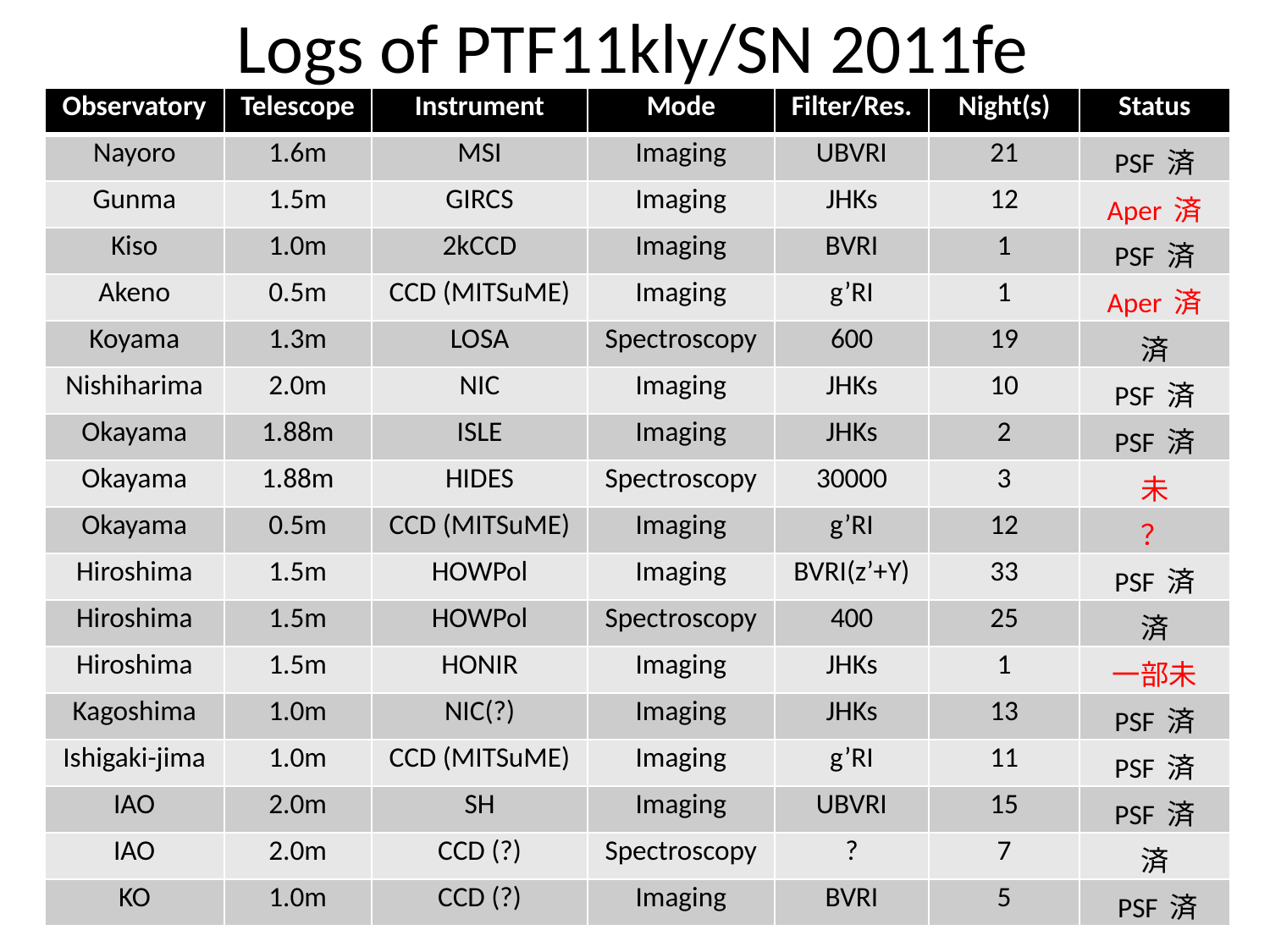

Logs of PTF11kly/SN 2011fe
| Observatory | Telescope | Instrument | Mode | Filter/Res. | Night(s) | Status |
| --- | --- | --- | --- | --- | --- | --- |
| Nayoro | 1.6m | MSI | Imaging | UBVRI | 21 | PSF 済 |
| Gunma | 1.5m | GIRCS | Imaging | JHKs | 12 | Aper 済 |
| Kiso | 1.0m | 2kCCD | Imaging | BVRI | 1 | PSF 済 |
| Akeno | 0.5m | CCD (MITSuME) | Imaging | g’RI | 1 | Aper 済 |
| Koyama | 1.3m | LOSA | Spectroscopy | 600 | 19 | 済 |
| Nishiharima | 2.0m | NIC | Imaging | JHKs | 10 | PSF 済 |
| Okayama | 1.88m | ISLE | Imaging | JHKs | 2 | PSF 済 |
| Okayama | 1.88m | HIDES | Spectroscopy | 30000 | 3 | 未 |
| Okayama | 0.5m | CCD (MITSuME) | Imaging | g’RI | 12 | ？ |
| Hiroshima | 1.5m | HOWPol | Imaging | BVRI(z’+Y) | 33 | PSF 済 |
| Hiroshima | 1.5m | HOWPol | Spectroscopy | 400 | 25 | 済 |
| Hiroshima | 1.5m | HONIR | Imaging | JHKs | 1 | 一部未 |
| Kagoshima | 1.0m | NIC(?) | Imaging | JHKs | 13 | PSF 済 |
| Ishigaki-jima | 1.0m | CCD (MITSuME) | Imaging | g’RI | 11 | PSF 済 |
| IAO | 2.0m | SH | Imaging | UBVRI | 15 | PSF 済 |
| IAO | 2.0m | CCD (?) | Spectroscopy | ? | 7 | 済 |
| KO | 1.0m | CCD (?) | Imaging | BVRI | 5 | PSF 済 |